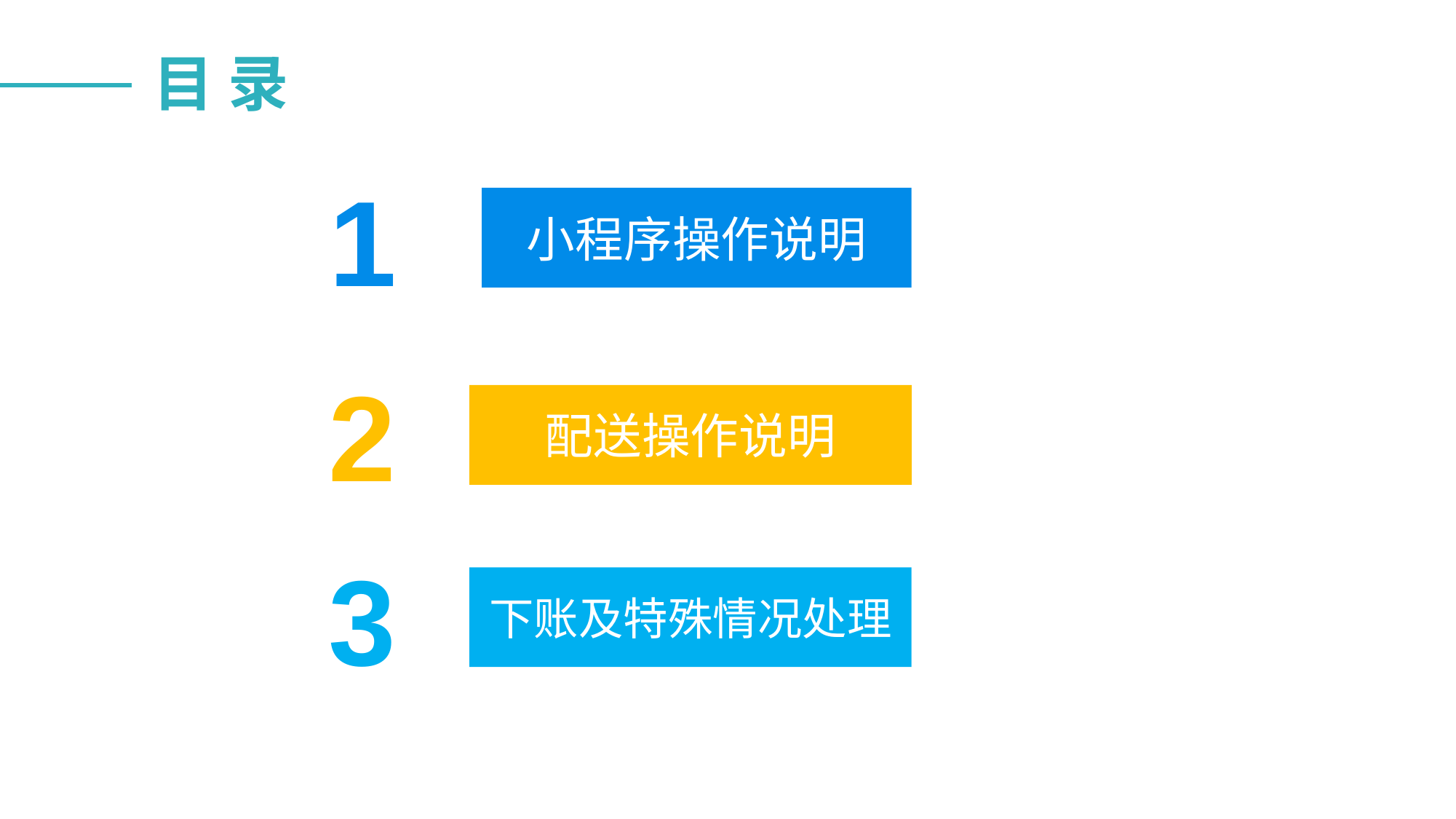

目 录
1
小程序操作说明
2
配送操作说明
3
下账及特殊情况处理